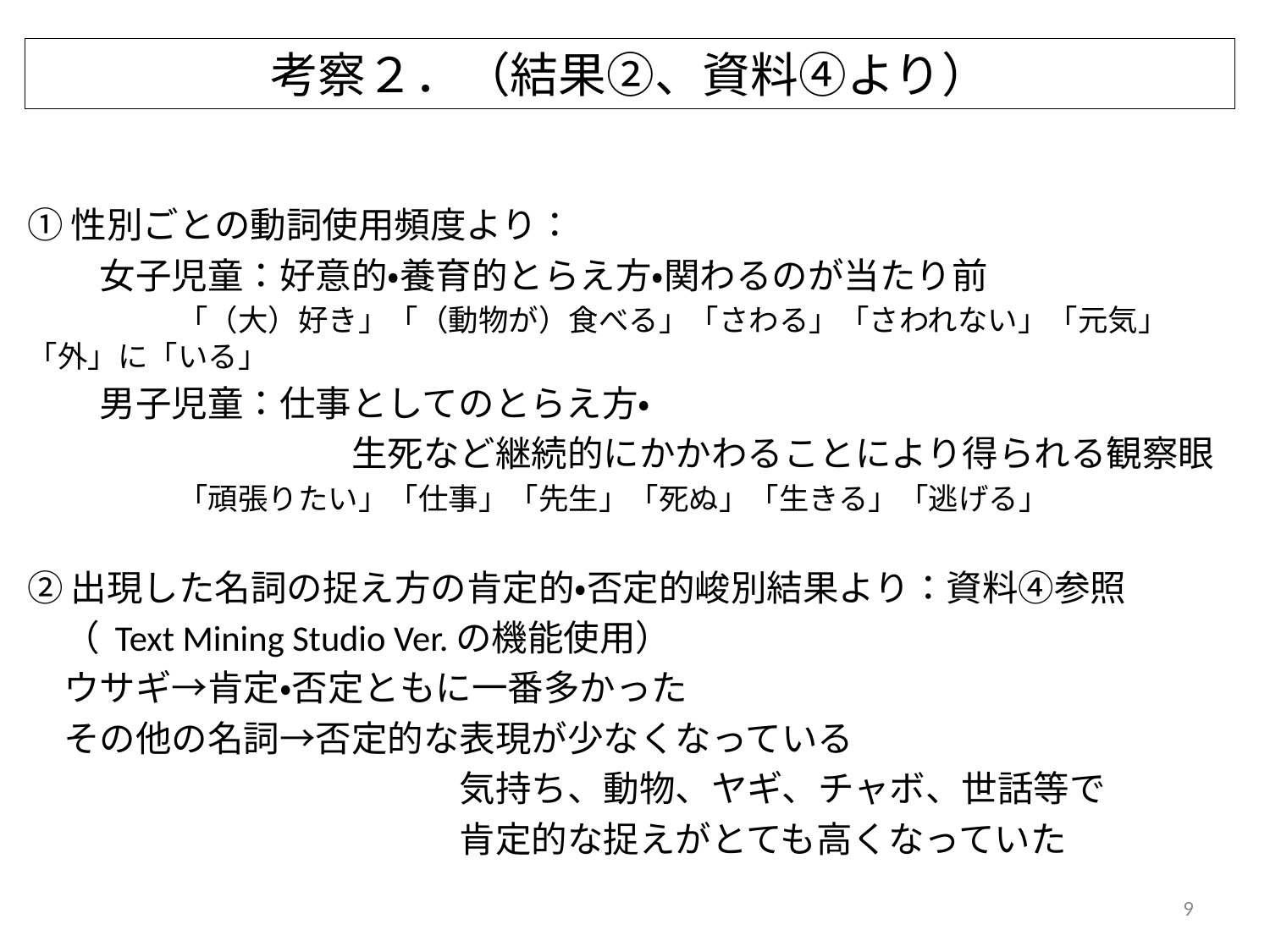

# 考察２．（結果②、資料④より）
①性別ごとの動詞使用頻度より：
　　女子児童：好意的・養育的とらえ方・関わるのが当たり前
　　　　　「（大）好き」「（動物が）食べる」「さわる」「さわれない」「元気」「外」に「いる」
　　男子児童：仕事としてのとらえ方・
　　　　　　　　　生死など継続的にかかわることにより得られる観察眼
　　　　　「頑張りたい」「仕事」「先生」「死ぬ」「生きる」「逃げる」

②出現した名詞の捉え方の肯定的・否定的峻別結果より：資料④参照
　（ Text Mining Studio Ver.の機能使用）
　ウサギ→肯定・否定ともに一番多かった
　その他の名詞→否定的な表現が少なくなっている
　　　　　　　　　　　　気持ち、動物、ヤギ、チャボ、世話等で
　　　　　　　　　　　　肯定的な捉えがとても高くなっていた
9